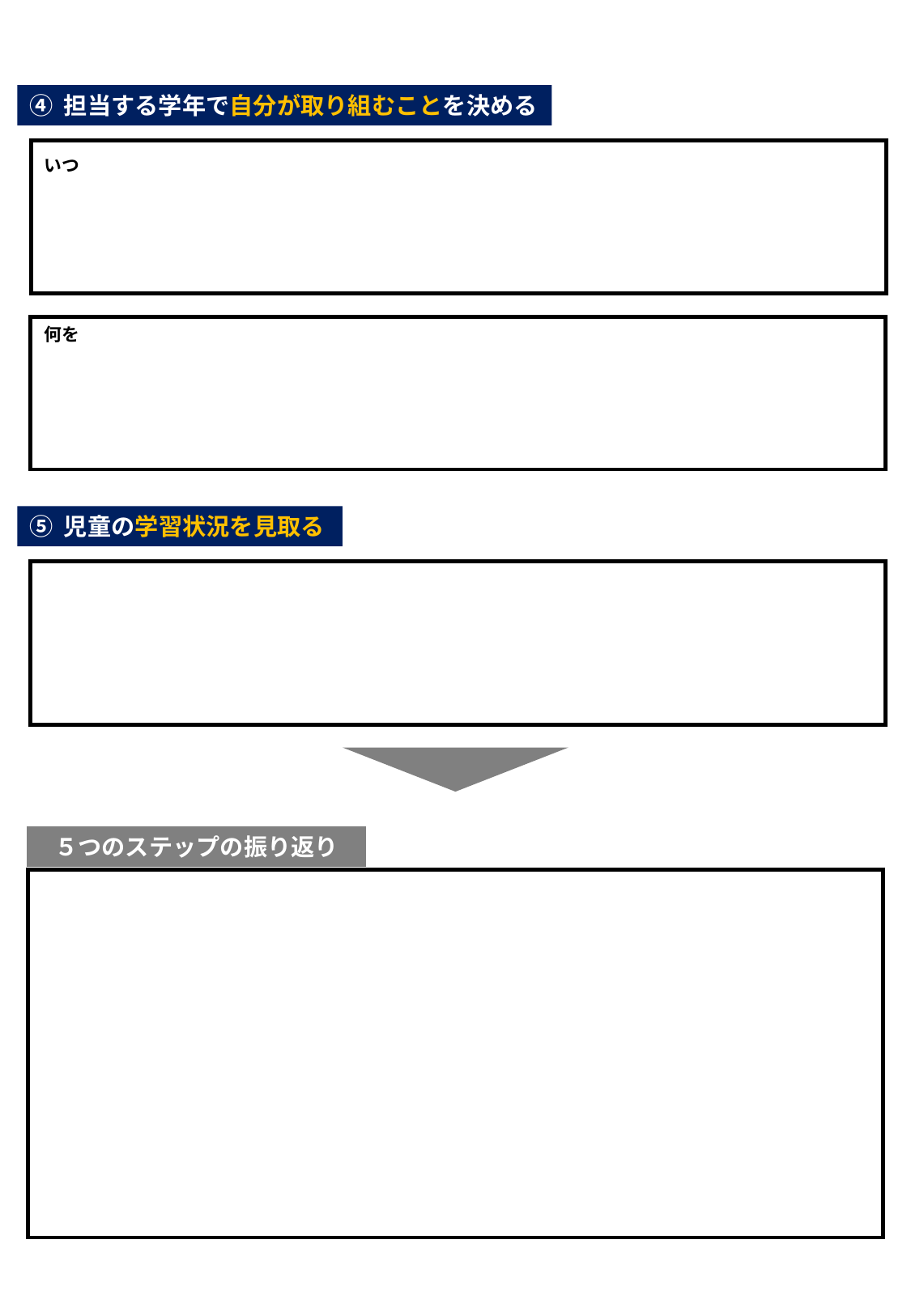

④ 担当する学年で自分が取り組むことを決める

いつ

何を
⑤ 児童の学習状況を見取る

５つのステップの振り返り